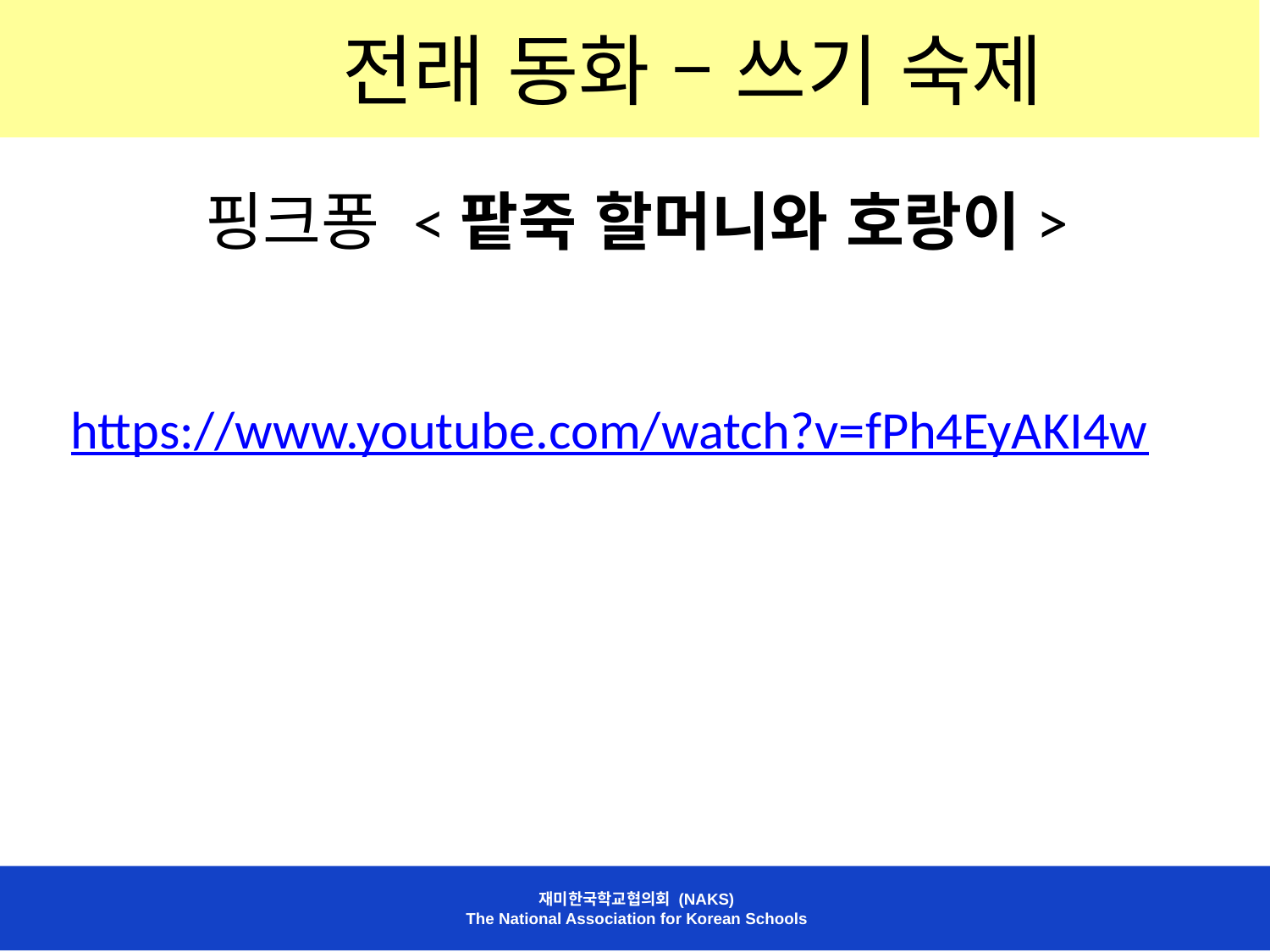

# 전래 동화 – 쓰기 숙제
핑크퐁 <팥죽 할머니와 호랑이>
https://www.youtube.com/watch?v=fPh4EyAKI4w
재미한국학교협의회 (NAKS)
The National Association for Korean Schools